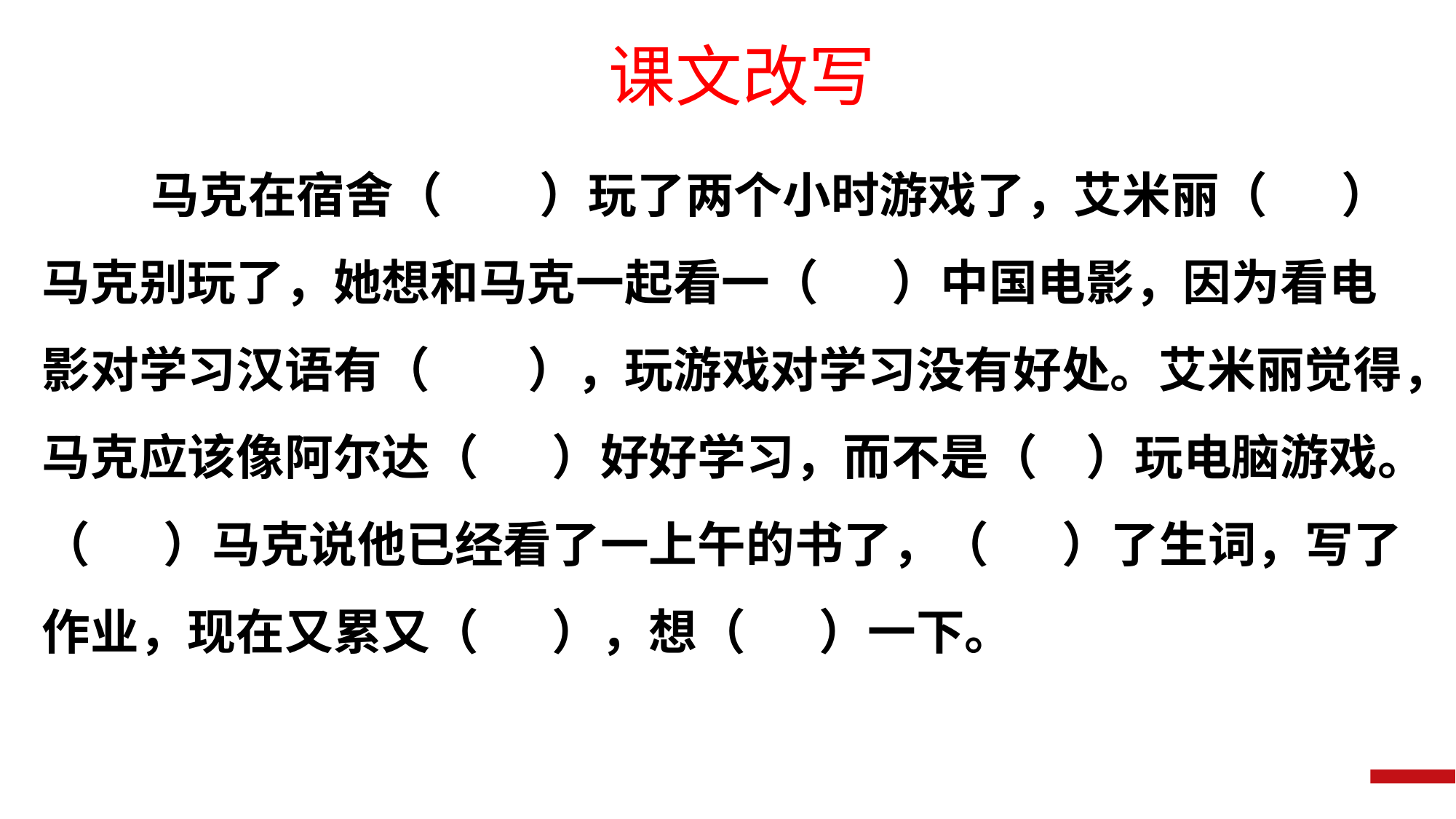

课文改写
    马克在宿舍（    ）玩了两个小时游戏了，艾米丽（   ）马克别玩了，她想和马克一起看一（   ）中国电影，因为看电影对学习汉语有（    ），玩游戏对学习没有好处。艾米丽觉得，马克应该像阿尔达（   ）好好学习，而不是（  ）玩电脑游戏。（   ）马克说他已经看了一上午的书了，（   ）了生词，写了作业，现在又累又（   ），想（   ）一下。